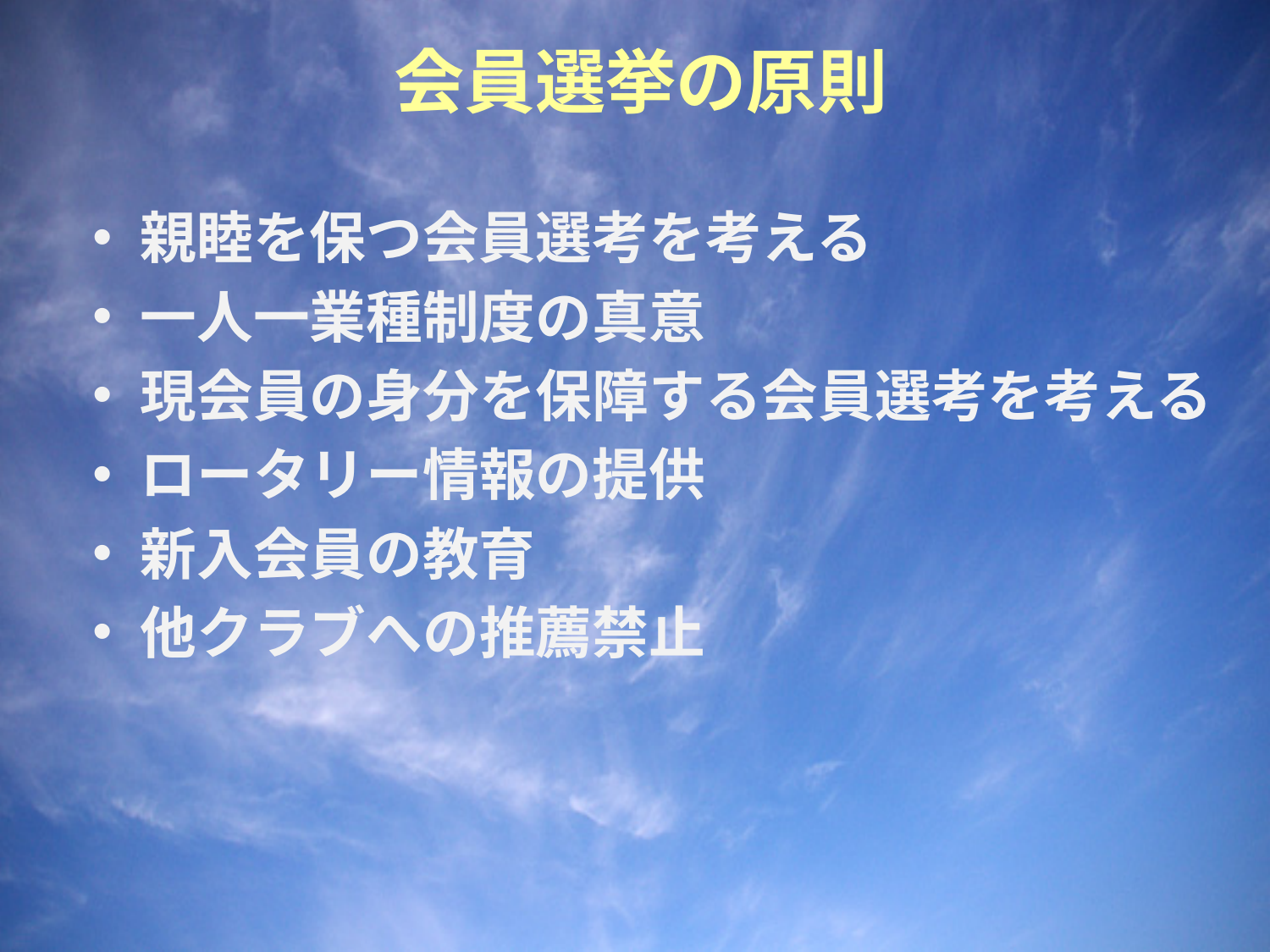

# 会員選挙の原則
親睦を保つ会員選考を考える
一人一業種制度の真意
現会員の身分を保障する会員選考を考える
ロータリー情報の提供
新入会員の教育
他クラブへの推薦禁止